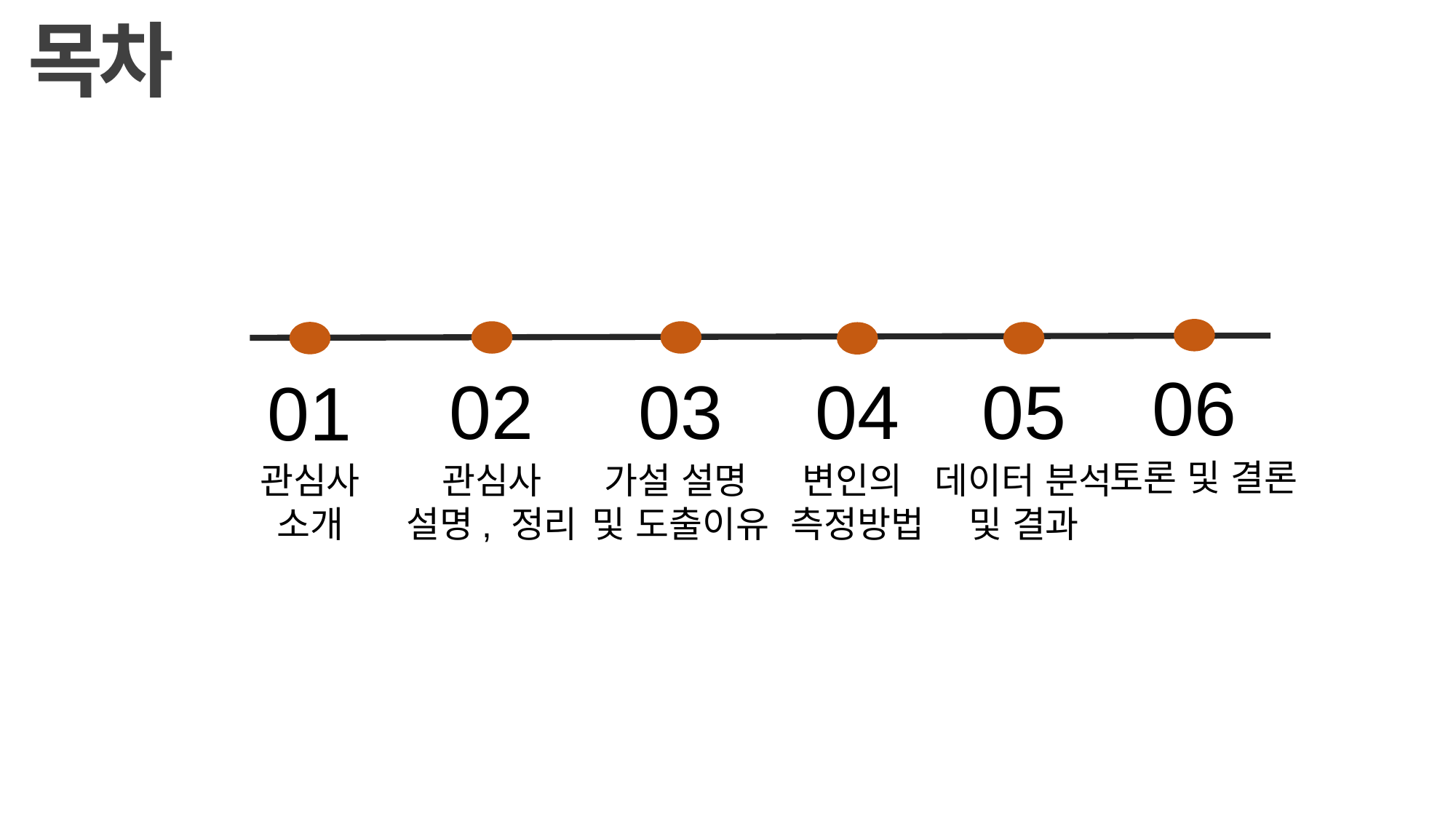

목차

06
05
02
03
04
01
토론 및 결론
데이터 분석
및 결과
관심사
소개
관심사
설명, 정리
가설 설명
및 도출이유
변인의
측정방법